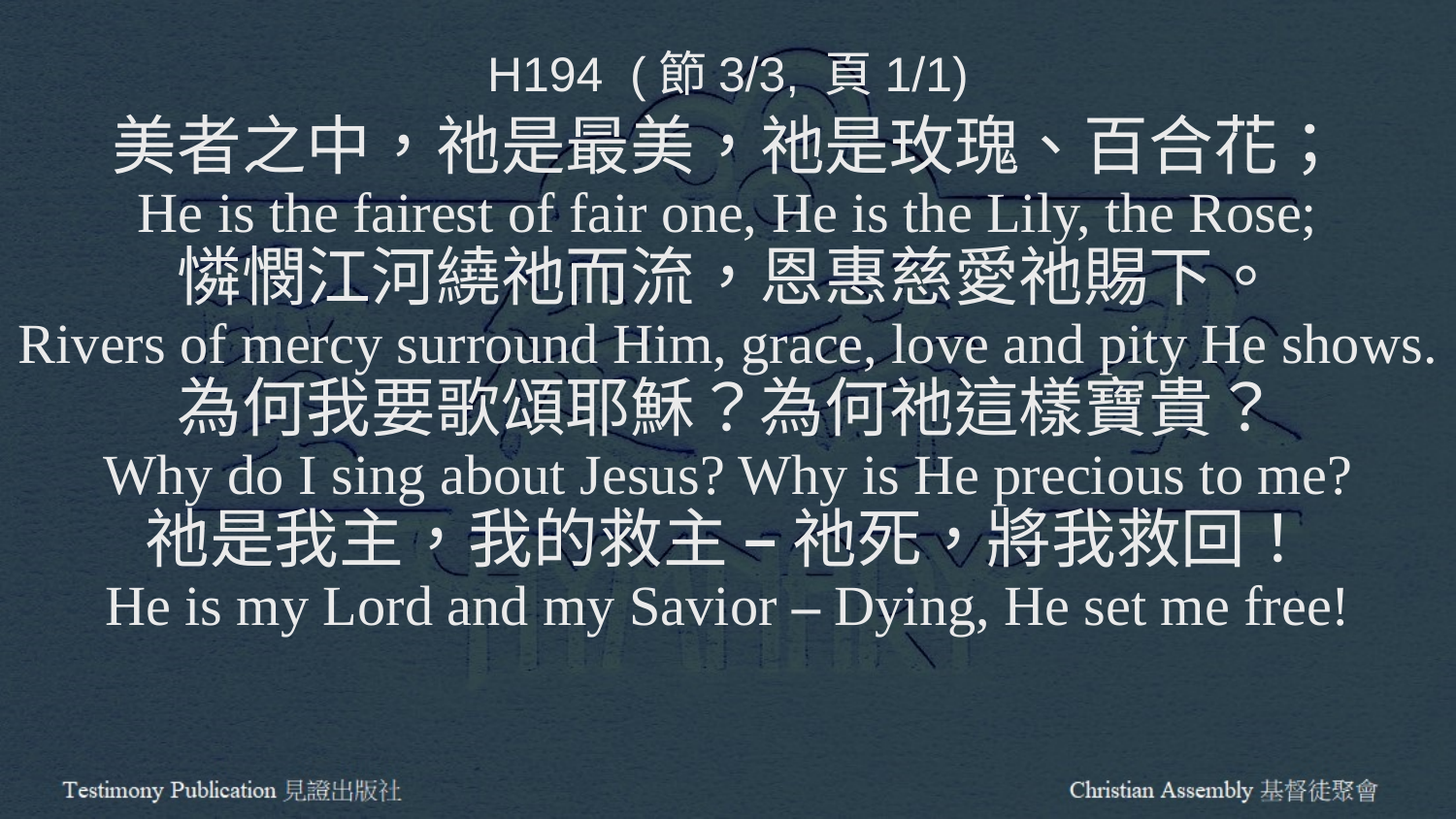

H194  (節3/3, 頁1/1)
美者之中，祂是最美，祂是玫瑰、百合花；
He is the fairest of fair one, He is the Lily, the Rose;
憐憫江河繞祂而流，恩惠慈愛祂賜下。
Rivers of mercy surround Him, grace, love and pity He shows.
為何我要歌頌耶穌？為何祂這樣寶貴？
Why do I sing about Jesus? Why is He precious to me?
祂是我主，我的救主 – 祂死，將我救回！
He is my Lord and my Savior – Dying, He set me free!